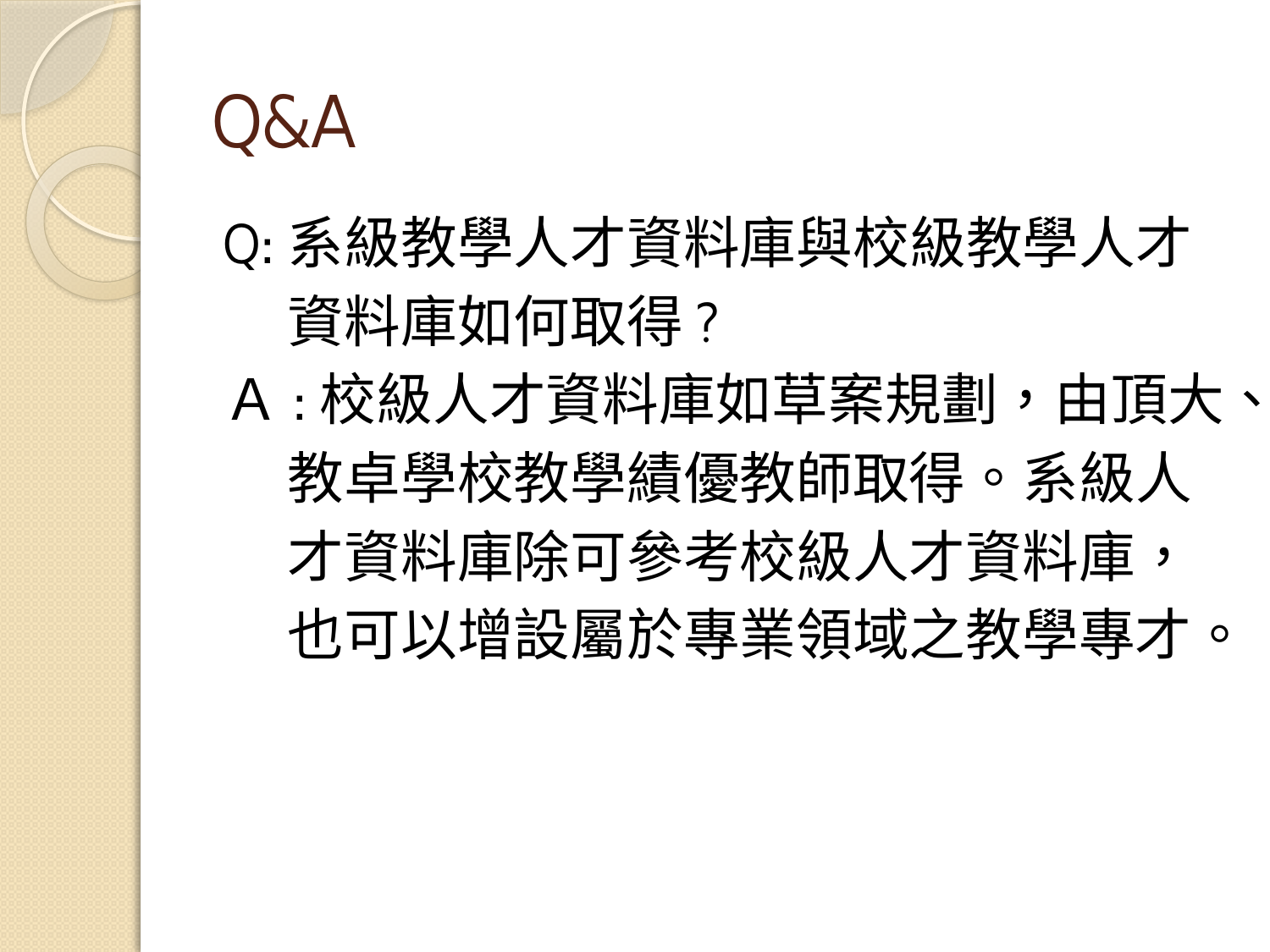

# Q&A
Q:系級教學人才資料庫與校級教學人才
    資料庫如何取得?
Ａ:校級人才資料庫如草案規劃，由頂大、
    教卓學校教學績優教師取得。系級人
    才資料庫除可參考校級人才資料庫，
    也可以增設屬於專業領域之教學專才。